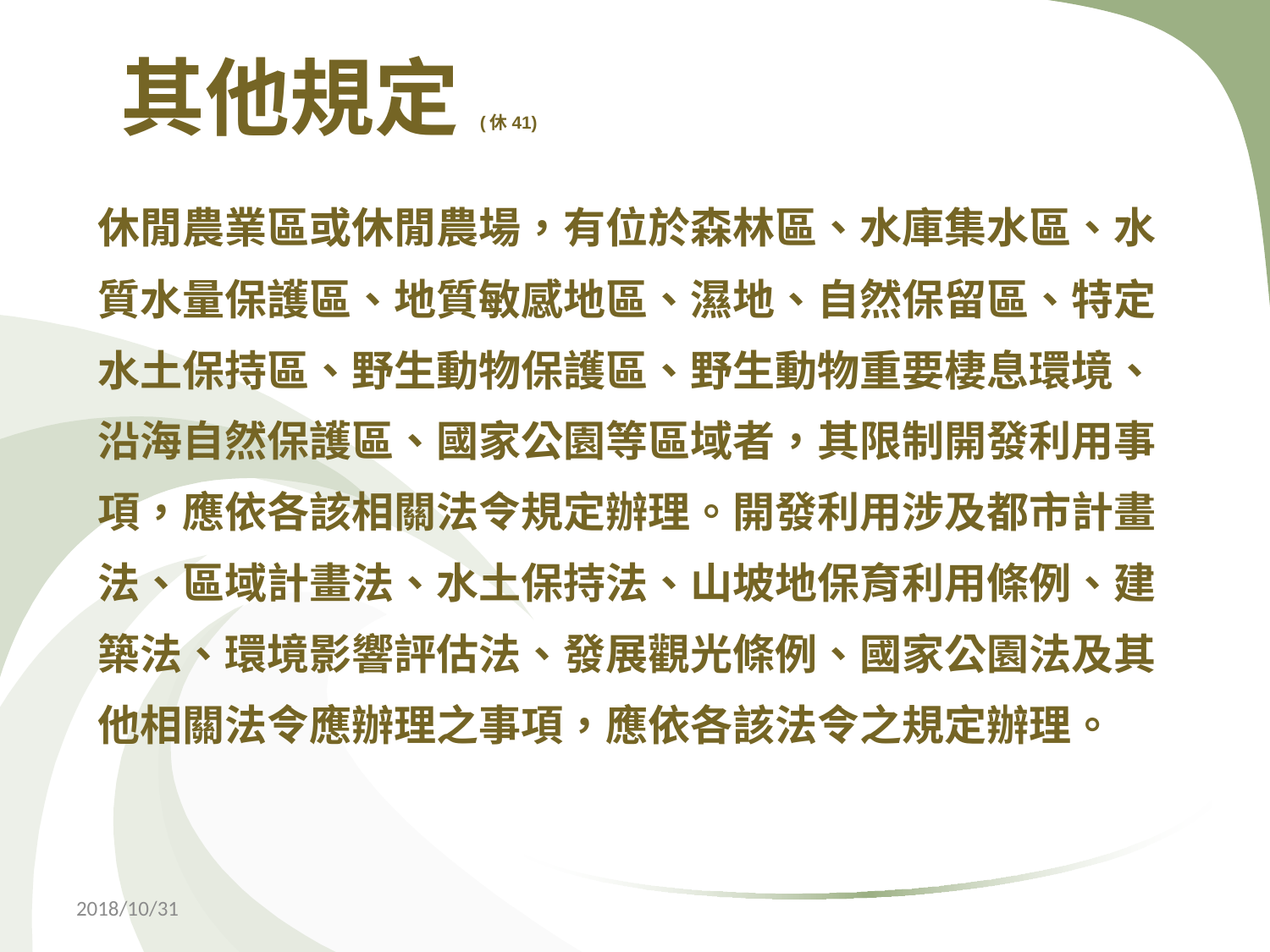

其他規定(休41)
休閒農業區或休閒農場，有位於森林區、水庫集水區、水質水量保護區、地質敏感地區、濕地、自然保留區、特定水土保持區、野生動物保護區、野生動物重要棲息環境、沿海自然保護區、國家公園等區域者，其限制開發利用事項，應依各該相關法令規定辦理。開發利用涉及都市計畫法、區域計畫法、水土保持法、山坡地保育利用條例、建築法、環境影響評估法、發展觀光條例、國家公園法及其他相關法令應辦理之事項，應依各該法令之規定辦理。
2018/10/31